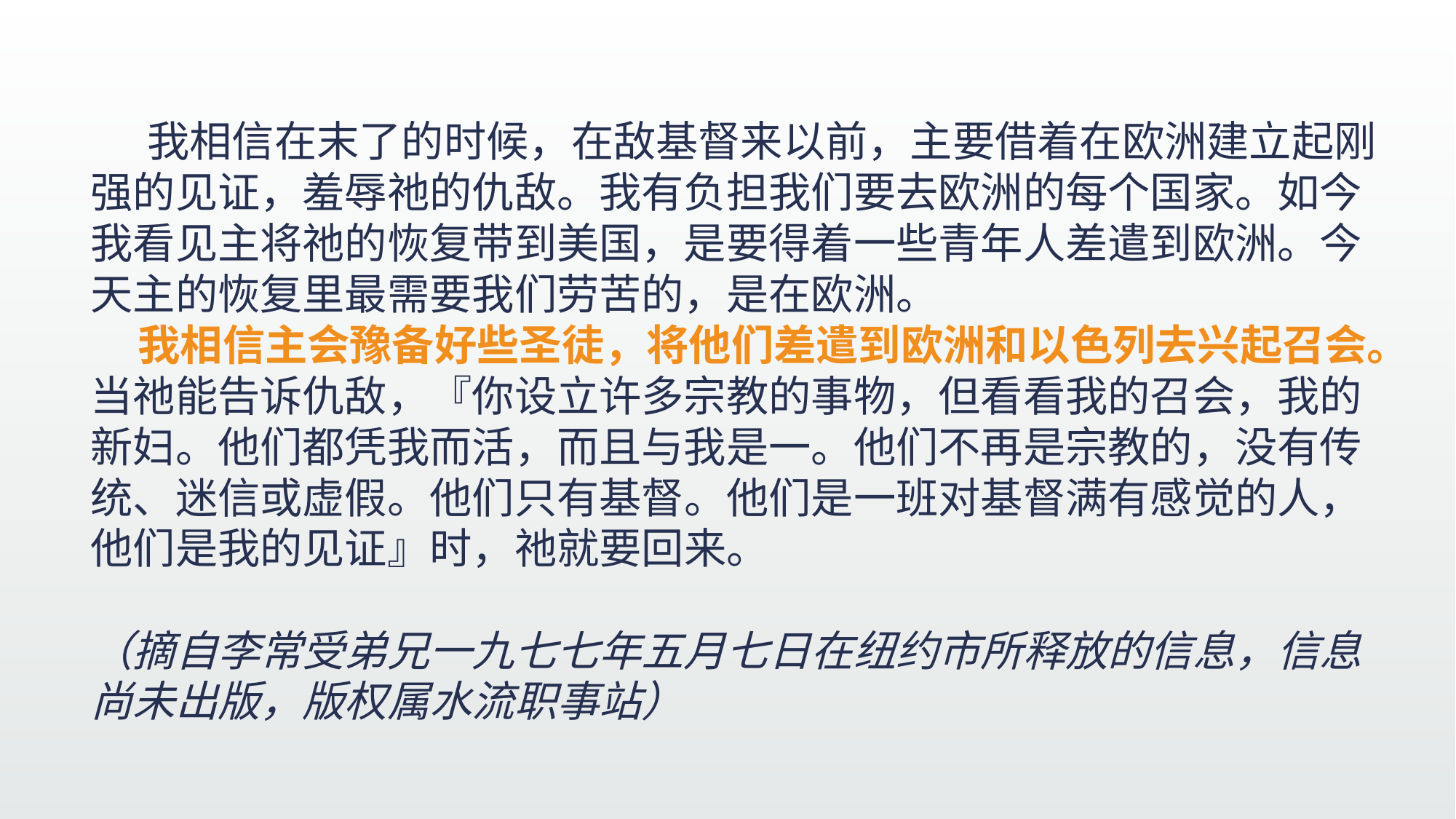

我相信在末了的时候，在敌基督来以前，主要借着在欧洲建立起刚强的见证，羞辱祂的仇敌。我有负担我们要去欧洲的每个国家。如今我看见主将祂的恢复带到美国，是要得着一些青年人差遣到欧洲。今天主的恢复里最需要我们劳苦的，是在欧洲。
     我相信主会豫备好些圣徒，将他们差遣到欧洲和以色列去兴起召会。当祂能告诉仇敌，『你设立许多宗教的事物，但看看我的召会，我的新妇。他们都凭我而活，而且与我是一。他们不再是宗教的，没有传统、迷信或虚假。他们只有基督。他们是一班对基督满有感觉的人，他们是我的见证』时，祂就要回来。
（摘自李常受弟兄一九七七年五月七日在纽约市所释放的信息，信息尚未出版，版权属水流职事站）